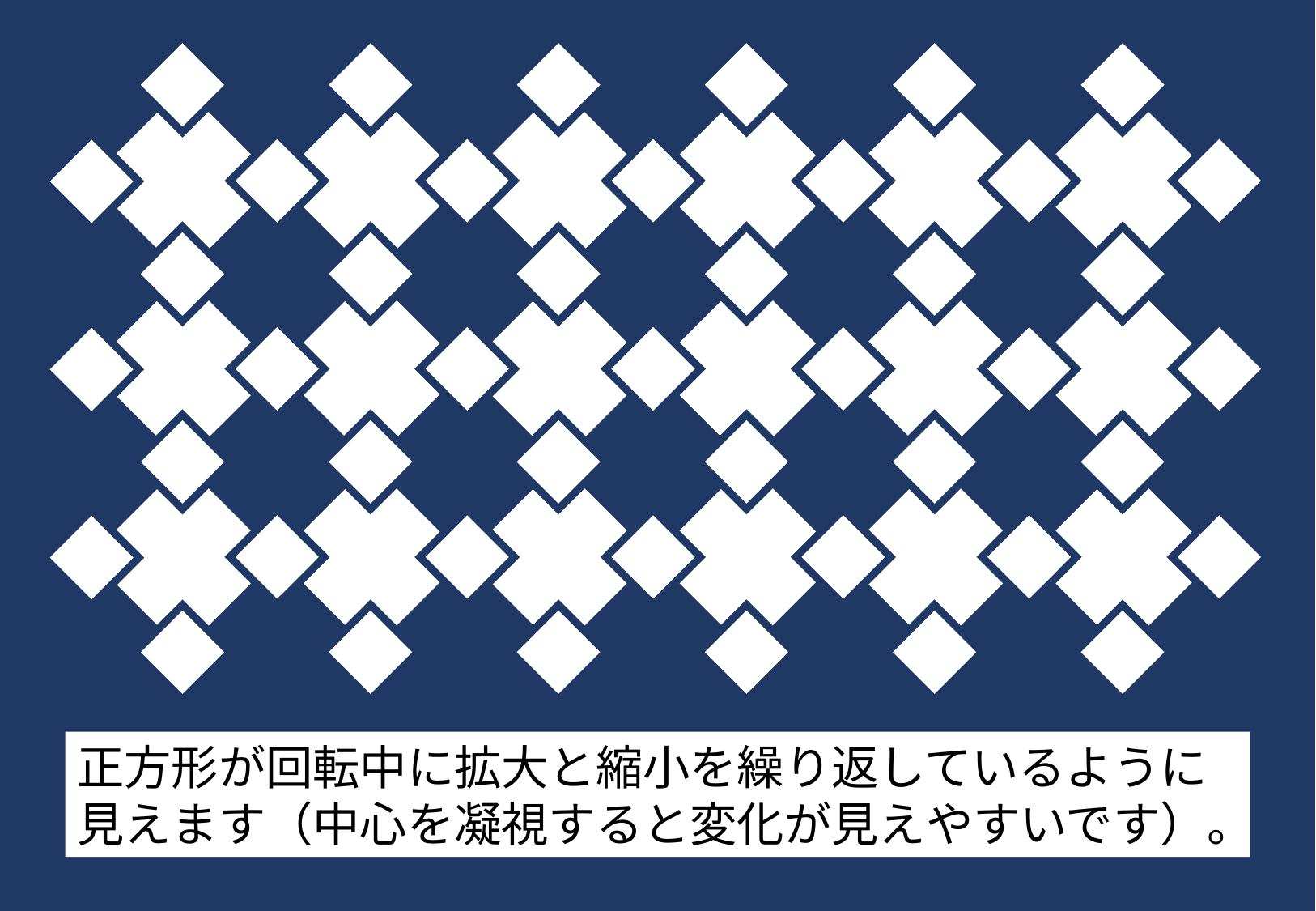

正方形が回転中に拡大と縮小を繰り返しているように
見えます（中心を凝視すると変化が見えやすいです）。